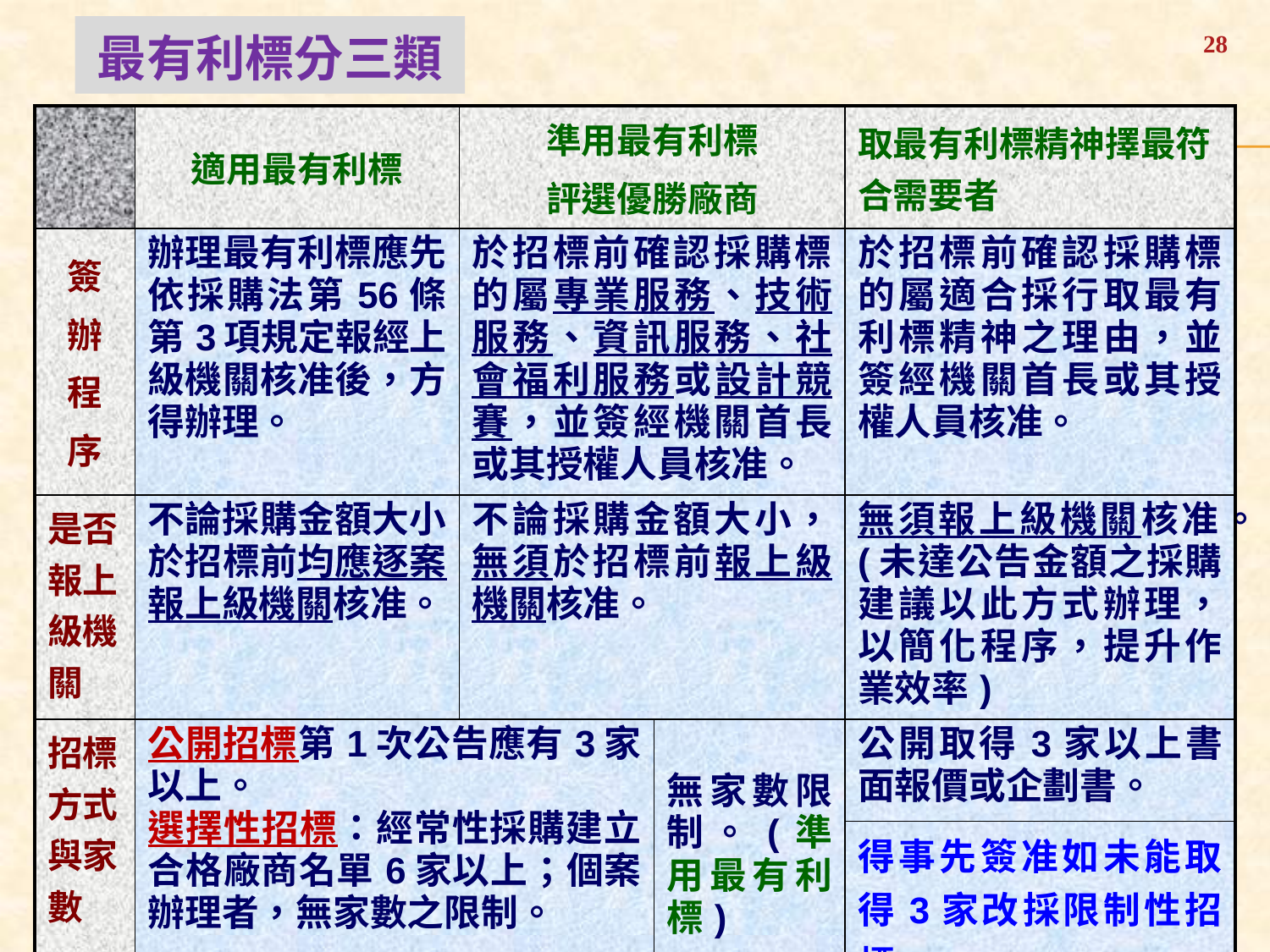

最有利標分三類
28
|  | 適用最有利標 | 準用最有利標 評選優勝廠商 |  | 取最有利標精神擇最符合需要者 |
| --- | --- | --- | --- | --- |
| 簽 辦 程 序 | 辦理最有利標應先依採購法第56條第3項規定報經上級機關核准後，方得辦理。 | 於招標前確認採購標的屬專業服務、技術服務、資訊服務、社會福利服務或設計競賽，並簽經機關首長或其授權人員核准。 |  | 於招標前確認採購標的屬適合採行取最有利標精神之理由，並簽經機關首長或其授權人員核准。 |
| 是否報上級機關 | 不論採購金額大小，於招標前均應逐案報上級機關核准。 | 不論採購金額大小，無須於招標前報上級機關核准。 |  | 無須報上級機關核准。(未達公告金額之採購建議以此方式辦理，以簡化程序，提升作業效率) |
| 招標方式與家數 | 公開招標第1次公告應有3家以上。 選擇性招標：經常性採購建立合格廠商名單6家以上；個案辦理者，無家數之限制。 |  | 無家數限制。(準用最有利標) | 公開取得3家以上書面報價或企劃書。 |
|  |  |  |  | 得事先簽准如未能取得3家改採限制性招標。 |